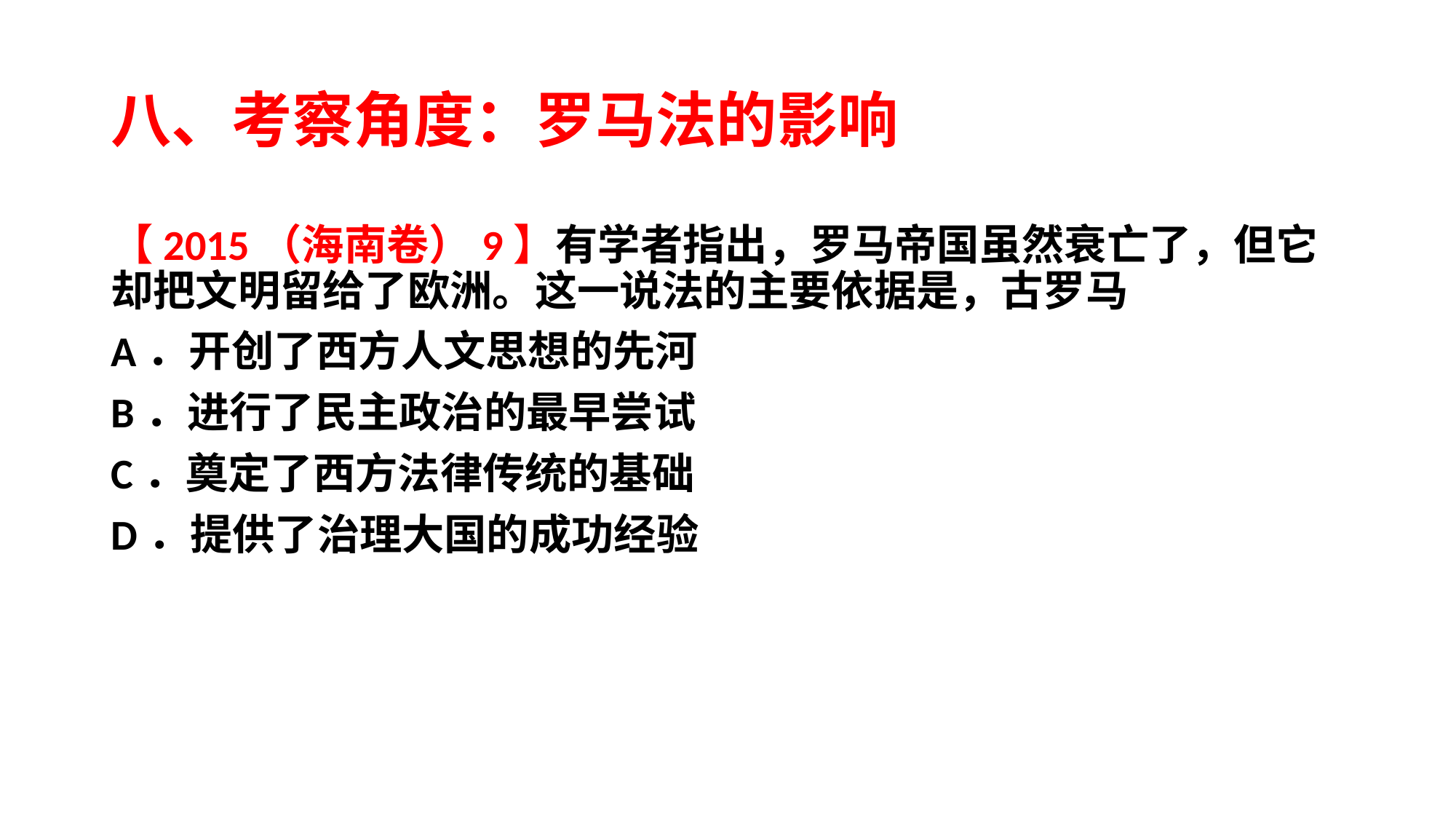

# 八、考察角度：罗马法的影响
【2015（海南卷）9】有学者指出，罗马帝国虽然衰亡了，但它却把文明留给了欧洲。这一说法的主要依据是，古罗马
A．开创了西方人文思想的先河
B．进行了民主政治的最早尝试
C．奠定了西方法律传统的基础
D．提供了治理大国的成功经验